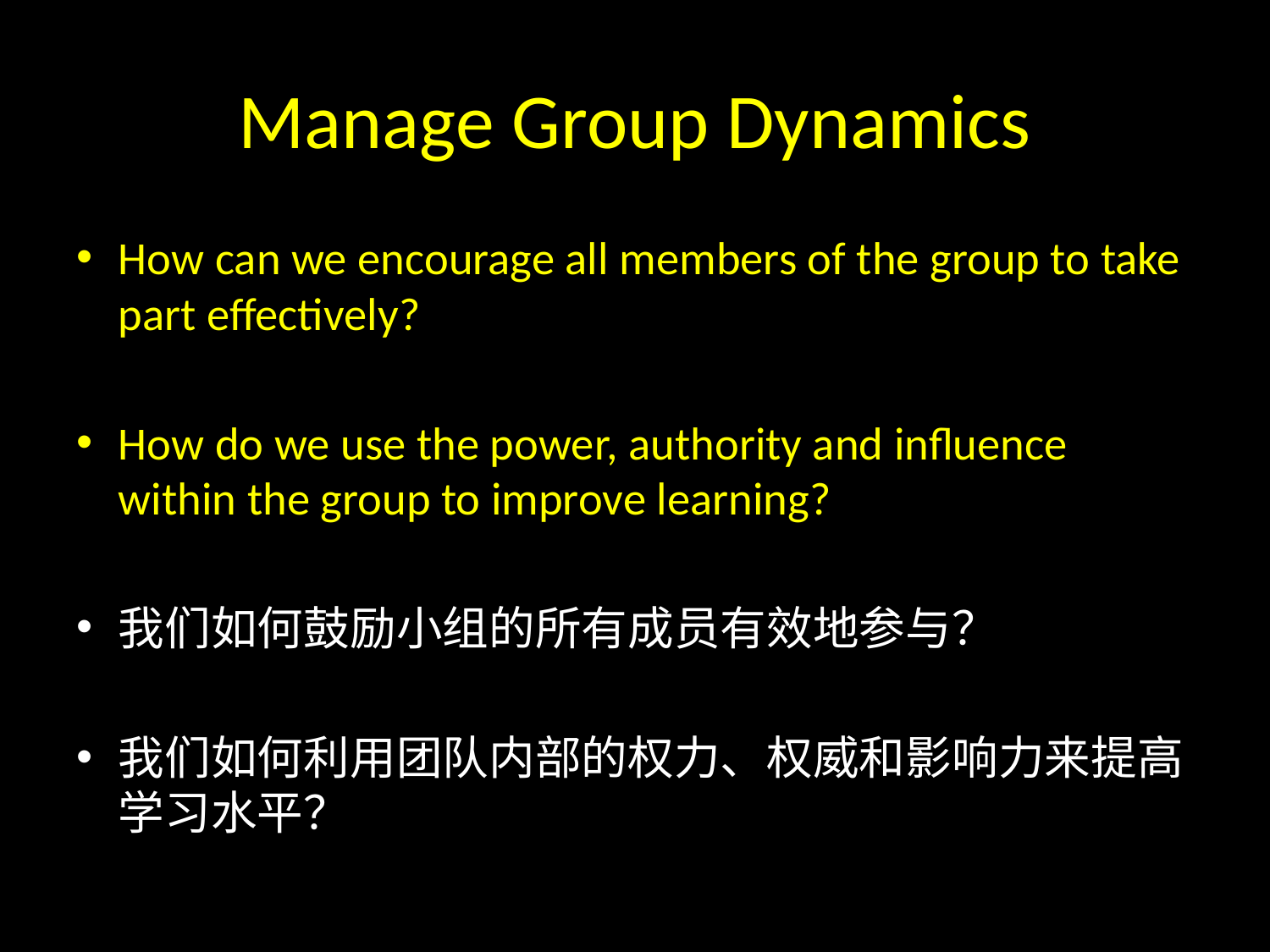

# Manage Group Dynamics
How can we encourage all members of the group to take part effectively?

How do we use the power, authority and influence within the group to improve learning?

我们如何鼓励小组的所有成员有效地参与？

我们如何利用团队内部的权力、权威和影响力来提高学习水平？